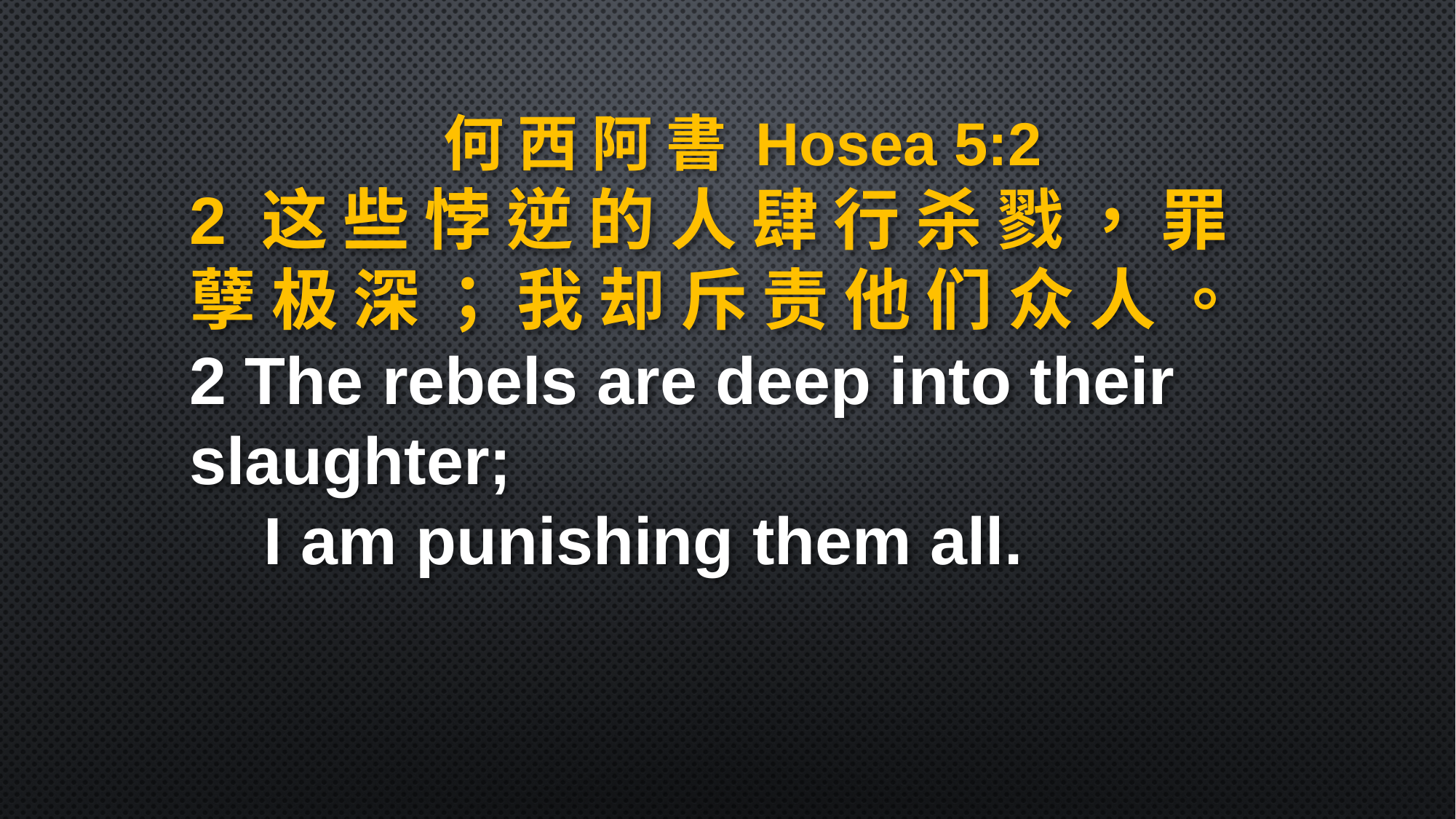

何 西 阿 書 Hosea 5:2
2 这 些 悖 逆 的 人 肆 行 杀 戮 ， 罪 孽 极 深 ； 我 却 斥 责 他 们 众 人 。
2 The rebels are deep into their slaughter;
    I am punishing them all.